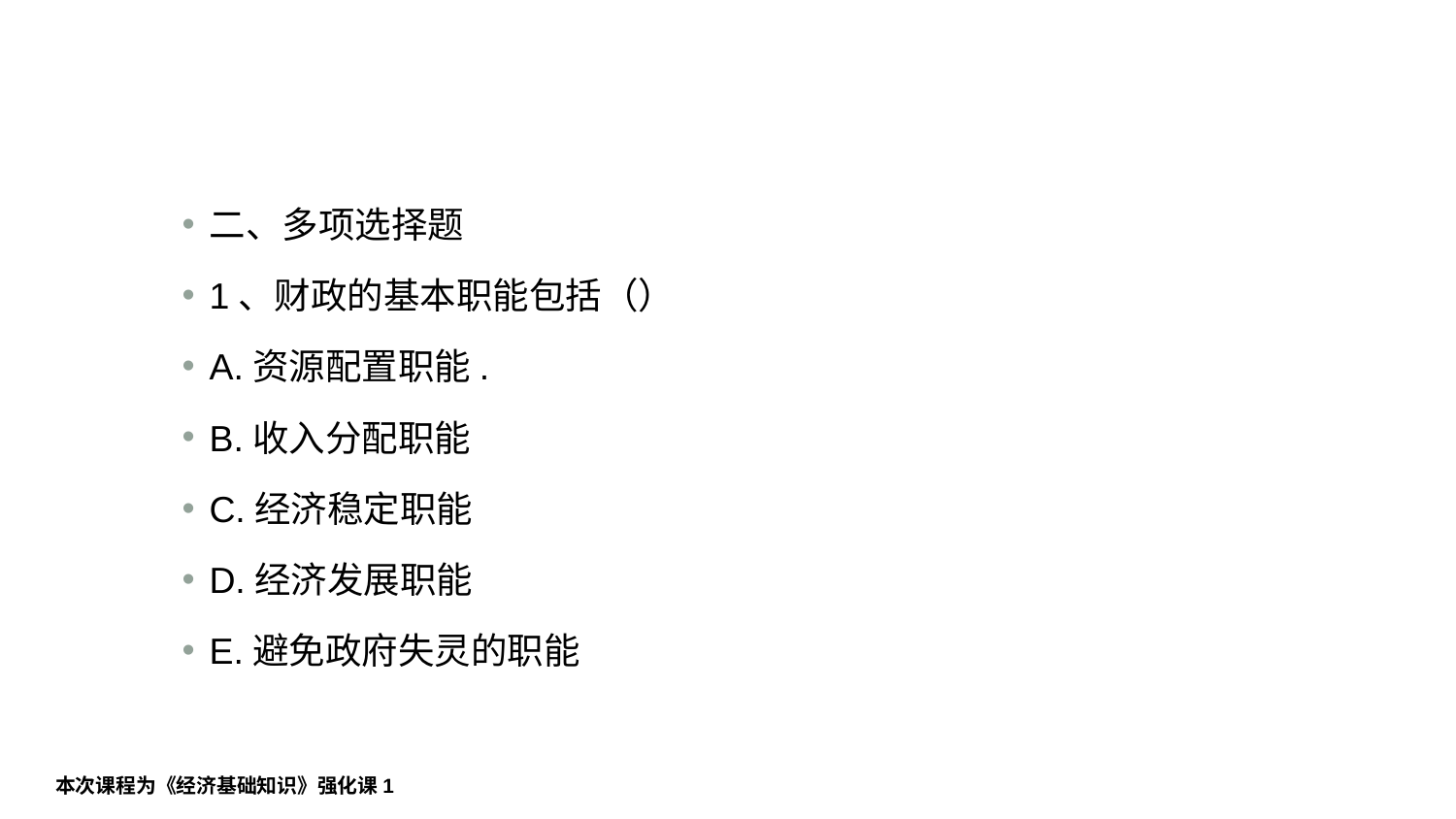

#
二、多项选择题
1、财政的基本职能包括（）
A.资源配置职能.
B.收入分配职能
C.经济稳定职能
D.经济发展职能
E.避免政府失灵的职能